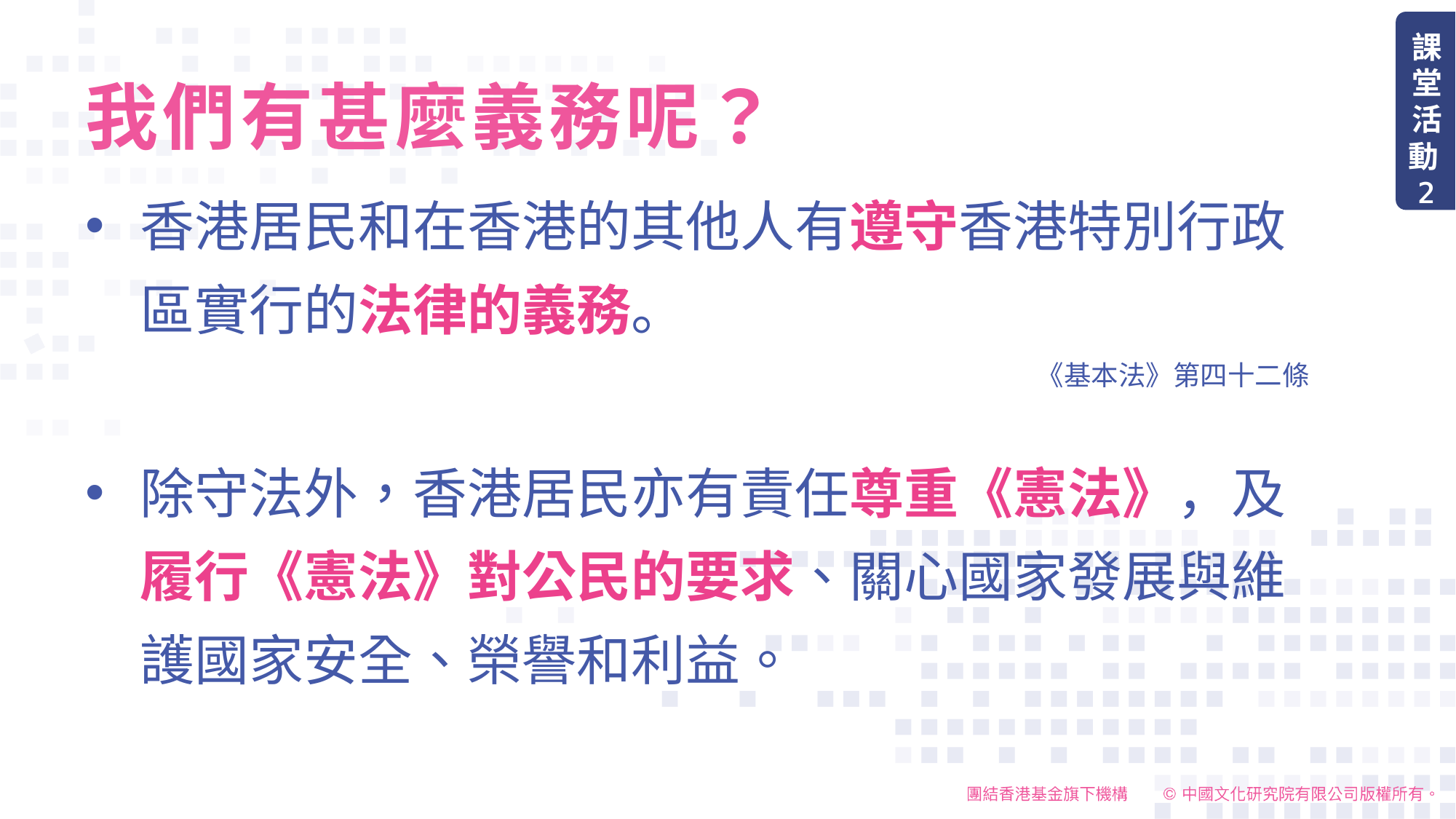

課堂活動2

# 我們有甚麼義務呢？
香港居民和在香港的其他人有遵守香港特別行政區實行的法律的義務。
《基本法》第四十二條

除守法外，香港居民亦有責任尊重《憲法》，及履行《憲法》對公民的要求、關心國家發展與維護國家安全、榮譽和利益。